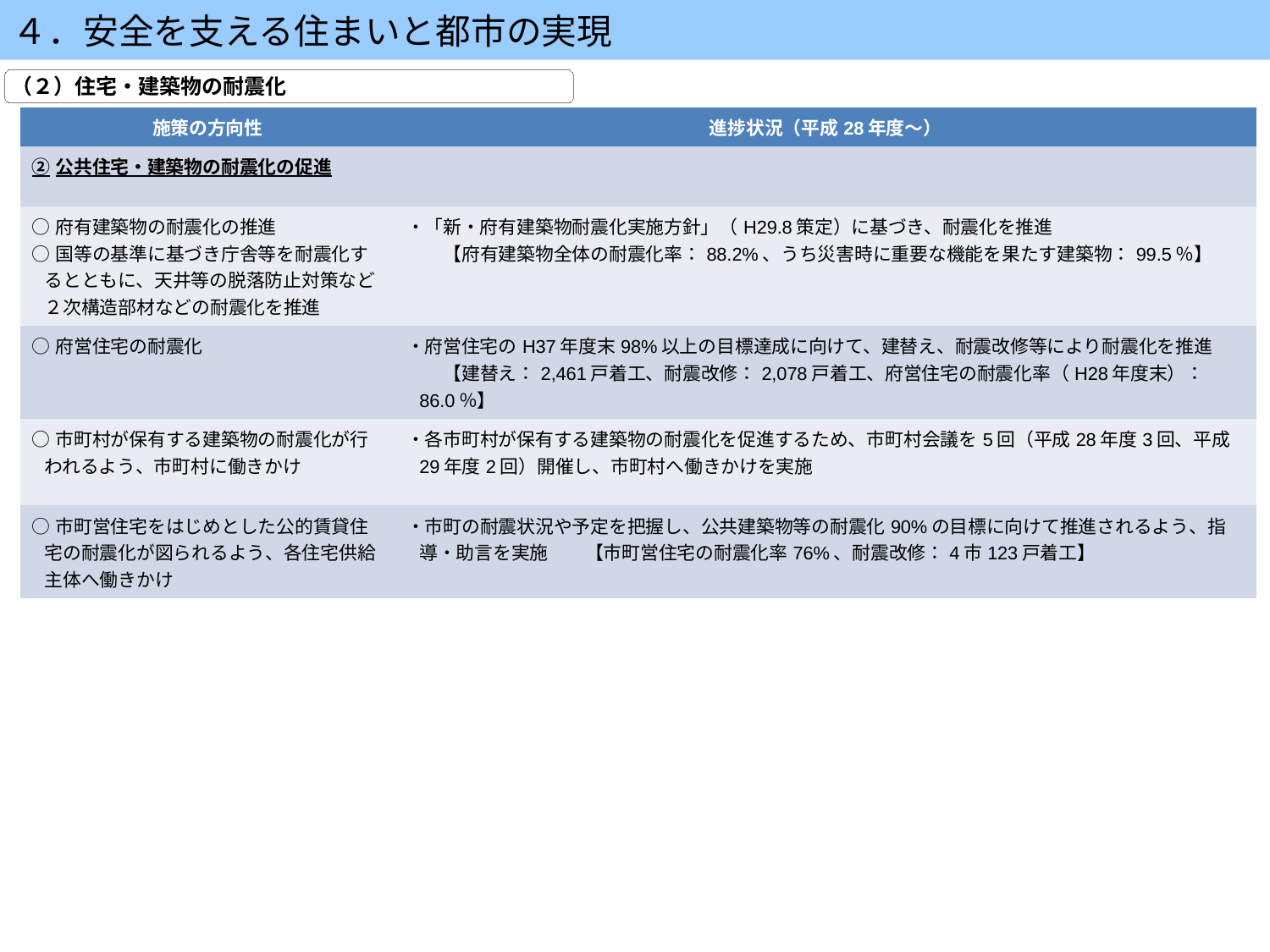

４．安全を支える住まいと都市の実現
（２）住宅・建築物の耐震化
| 施策の方向性 | 進捗状況（平成28年度～） |
| --- | --- |
| ②公共住宅・建築物の耐震化の促進 |  |
| ○府有建築物の耐震化の推進 ○国等の基準に基づき庁舎等を耐震化するとともに、天井等の脱落防止対策など２次構造部材などの耐震化を推進 | ・「新・府有建築物耐震化実施方針」（H29.8策定）に基づき、耐震化を推進 　　【府有建築物全体の耐震化率：88.2%、うち災害時に重要な機能を果たす建築物：99.5％】 |
| ○府営住宅の耐震化 | ・府営住宅のH37年度末98%以上の目標達成に向けて、建替え、耐震改修等により耐震化を推進 　　【建替え：2,461戸着工、耐震改修：2,078戸着工、府営住宅の耐震化率（H28年度末）：86.0％】 |
| ○市町村が保有する建築物の耐震化が行われるよう、市町村に働きかけ | ・各市町村が保有する建築物の耐震化を促進するため、市町村会議を5回（平成28年度3回、平成29年度2回）開催し、市町村へ働きかけを実施 |
| ○市町営住宅をはじめとした公的賃貸住宅の耐震化が図られるよう、各住宅供給主体へ働きかけ | ・市町の耐震状況や予定を把握し、公共建築物等の耐震化90%の目標に向けて推進されるよう、指導・助言を実施　　【市町営住宅の耐震化率76%、耐震改修：4市123戸着工】 |